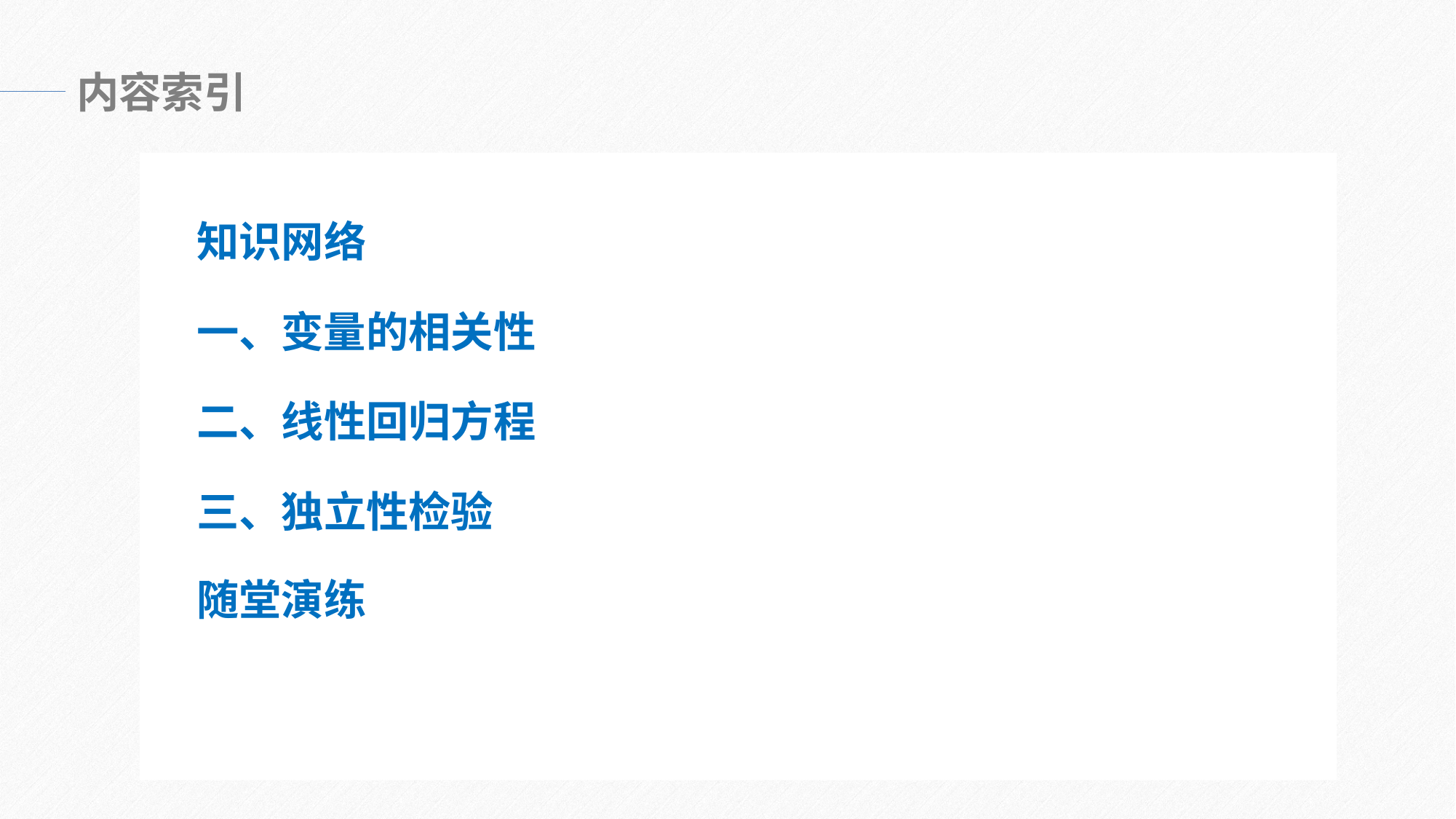

内容索引

知识网络
一、变量的相关性
二、线性回归方程
三、独立性检验
随堂演练